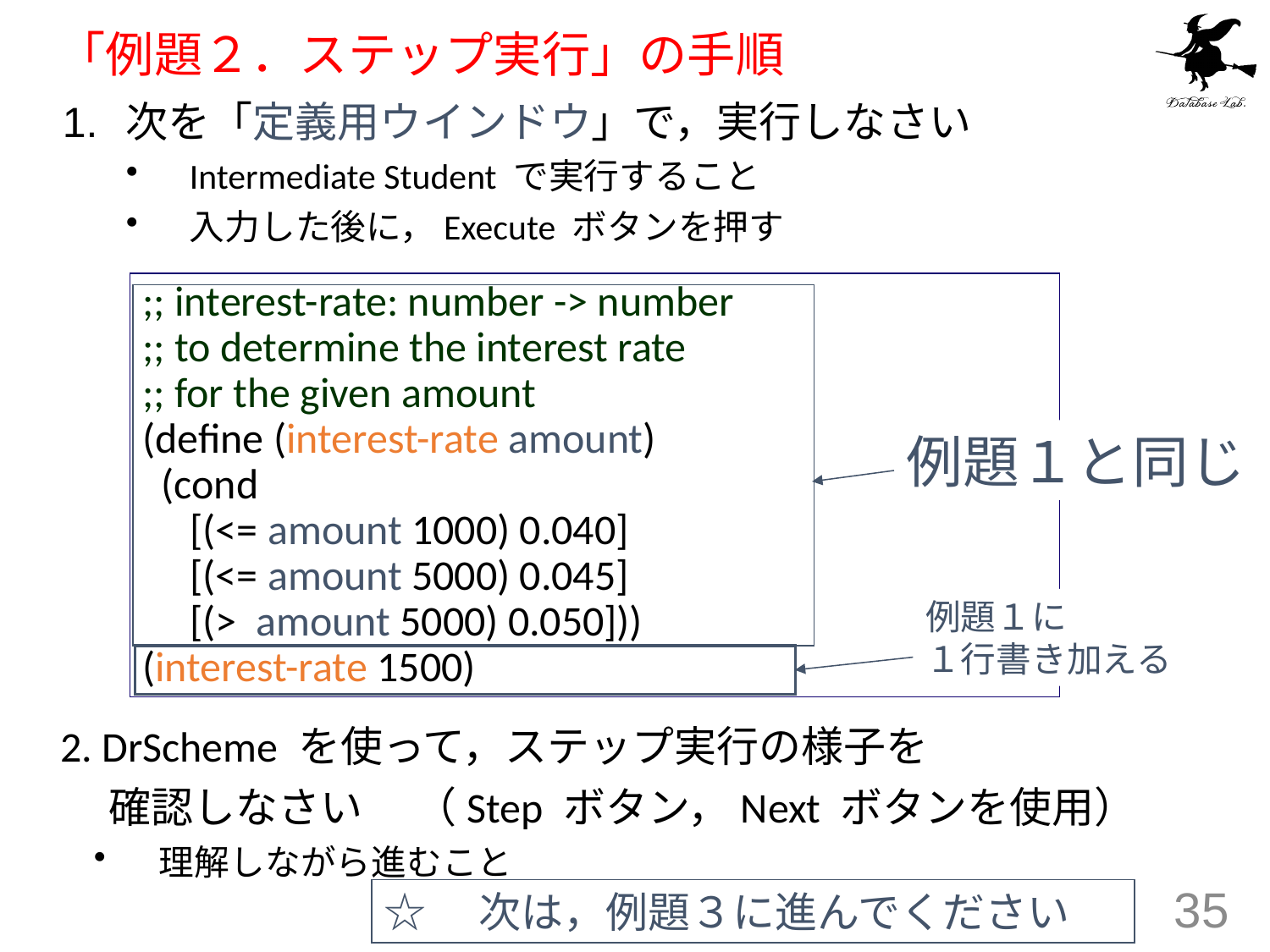

# 「例題２．ステップ実行」の手順
次を「定義用ウインドウ」で，実行しなさい
Intermediate Student で実行すること
入力した後に，Execute ボタンを押す
;; interest-rate: number -> number
;; to determine the interest rate
;; for the given amount
(define (interest-rate amount)
  (cond
     [(<= amount 1000) 0.040]
     [(<= amount 5000) 0.045]
     [(>  amount 5000) 0.050]))
(interest-rate 1500)

例題１と同じ

例題１に
１行書き加える

2. DrScheme を使って，ステップ実行の様子を
    確認しなさい　 （Step ボタン，Next ボタンを使用）
　理解しながら進むこと
☆　次は，例題３に進んでください
35